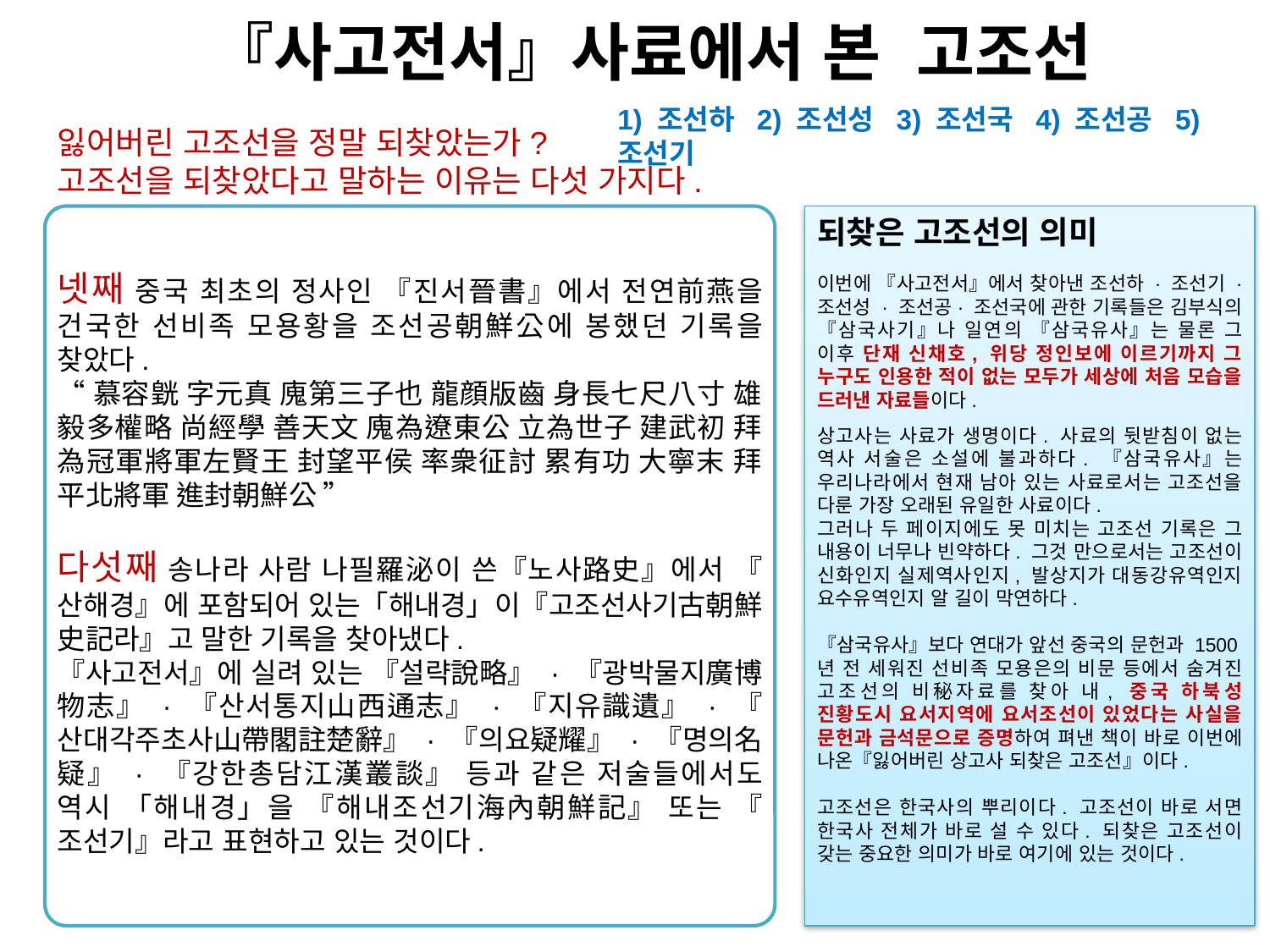

『사고전서』사료에서 본  고조선
1) 조선하  2) 조선성  3) 조선국  4) 조선공  5) 조선기
잃어버린 고조선을 정말 되찾았는가?
고조선을 되찾았다고 말하는 이유는 다섯 가지다.

넷째 중국 최초의 정사인 『진서晉書』에서 전연前燕을 건국한 선비족 모용황을 조선공朝鮮公에 봉했던 기록을 찾았다.
“慕容皝 字元真 廆第三子也 龍顔版齒 身長七尺八寸 雄毅多權略 尚經學 善天文 廆為遼東公 立為世子 建武初 拜為冠軍將軍左賢王 封望平侯 率衆征討 累有功 大寧末 拜平北將軍 進封朝鮮公 ”

다섯째 송나라 사람 나필羅泌이 쓴『노사路史』에서 『산해경』에 포함되어 있는「해내경」이『고조선사기古朝鮮史記라』고 말한 기록을 찾아냈다.
『사고전서』에 실려 있는 『설략說略』 · 『광박물지廣博物志』 · 『산서통지山西通志』 · 『지유識遺』 · 『산대각주초사山帶閣註楚辭』 · 『의요疑耀』 · 『명의名疑』 · 『강한총담江漢叢談』 등과 같은 저술들에서도 역시 「해내경」을 『해내조선기海內朝鮮記』 또는 『조선기』라고 표현하고 있는 것이다.

되찾은 고조선의 의미

이번에 『사고전서』에서 찾아낸 조선하 · 조선기 · 조선성 · 조선공· 조선국에 관한 기록들은 김부식의 『삼국사기』나 일연의 『삼국유사』는 물론 그 이후 단재 신채호, 위당 정인보에 이르기까지 그 누구도 인용한 적이 없는 모두가 세상에 처음 모습을 드러낸 자료들이다.

상고사는 사료가 생명이다. 사료의 뒷받침이 없는 역사 서술은 소설에 불과하다. 『삼국유사』는 우리나라에서 현재 남아 있는 사료로서는 고조선을 다룬 가장 오래된 유일한 사료이다.
그러나 두 페이지에도 못 미치는 고조선 기록은 그 내용이 너무나 빈약하다. 그것 만으로서는 고조선이 신화인지 실제역사인지, 발상지가 대동강유역인지 요수유역인지 알 길이 막연하다.

『삼국유사』보다 연대가 앞선 중국의 문헌과 1500년 전 세워진 선비족 모용은의 비문 등에서 숨겨진 고조선의 비秘자료를 찾아 내, 중국 하북성 진황도시 요서지역에 요서조선이 있었다는 사실을 문헌과 금석문으로 증명하여 펴낸 책이 바로 이번에 나온『잃어버린 상고사 되찾은 고조선』이다.

고조선은 한국사의 뿌리이다. 고조선이 바로 서면 한국사 전체가 바로 설 수 있다. 되찾은 고조선이 갖는 중요한 의미가 바로 여기에 있는 것이다.